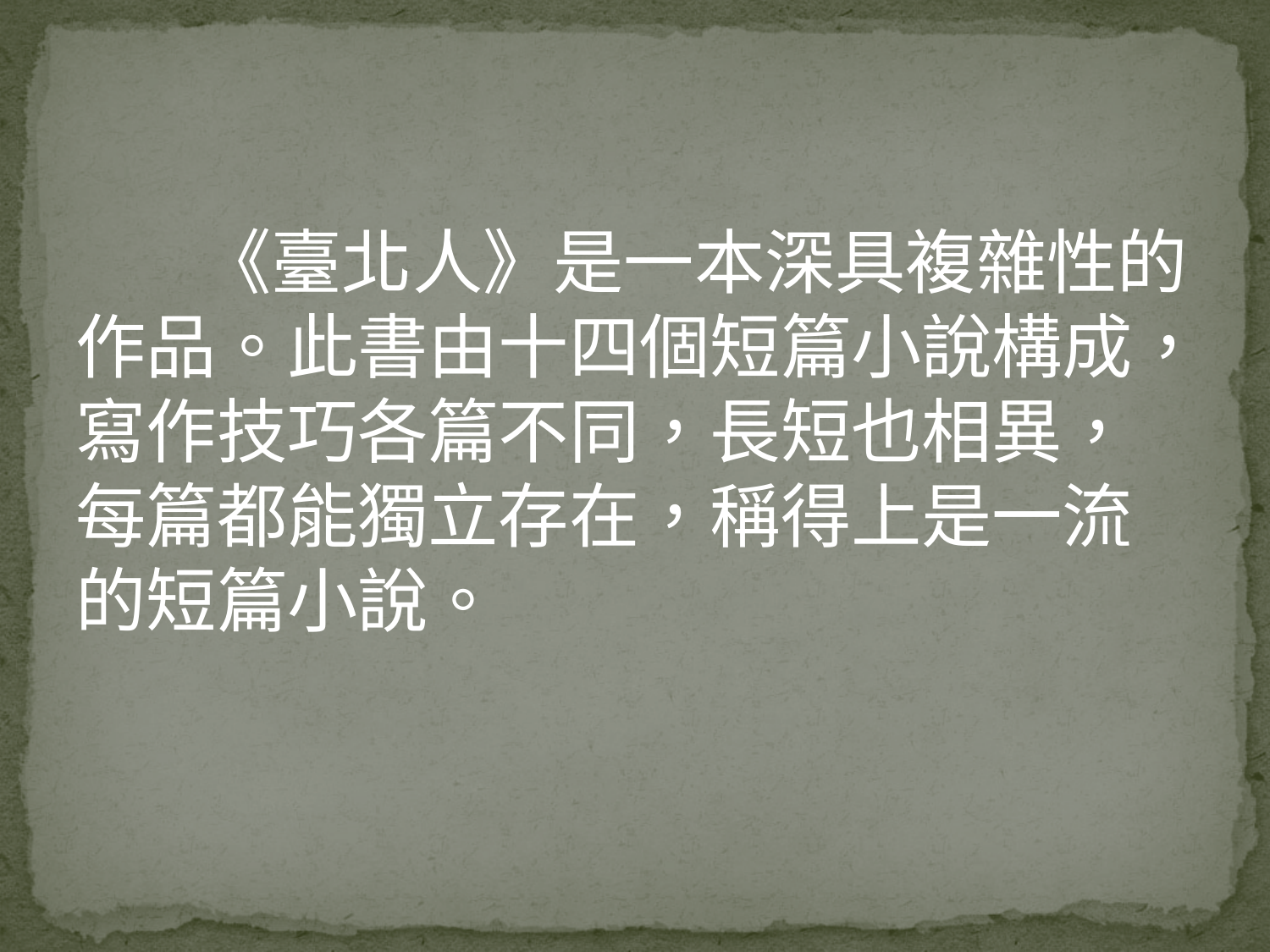

#
           《臺北人》是一本深具複雜性的作品。此書由十四個短篇小說構成，寫作技巧各篇不同，長短也相異，每篇都能獨立存在，稱得上是一流的短篇小說。